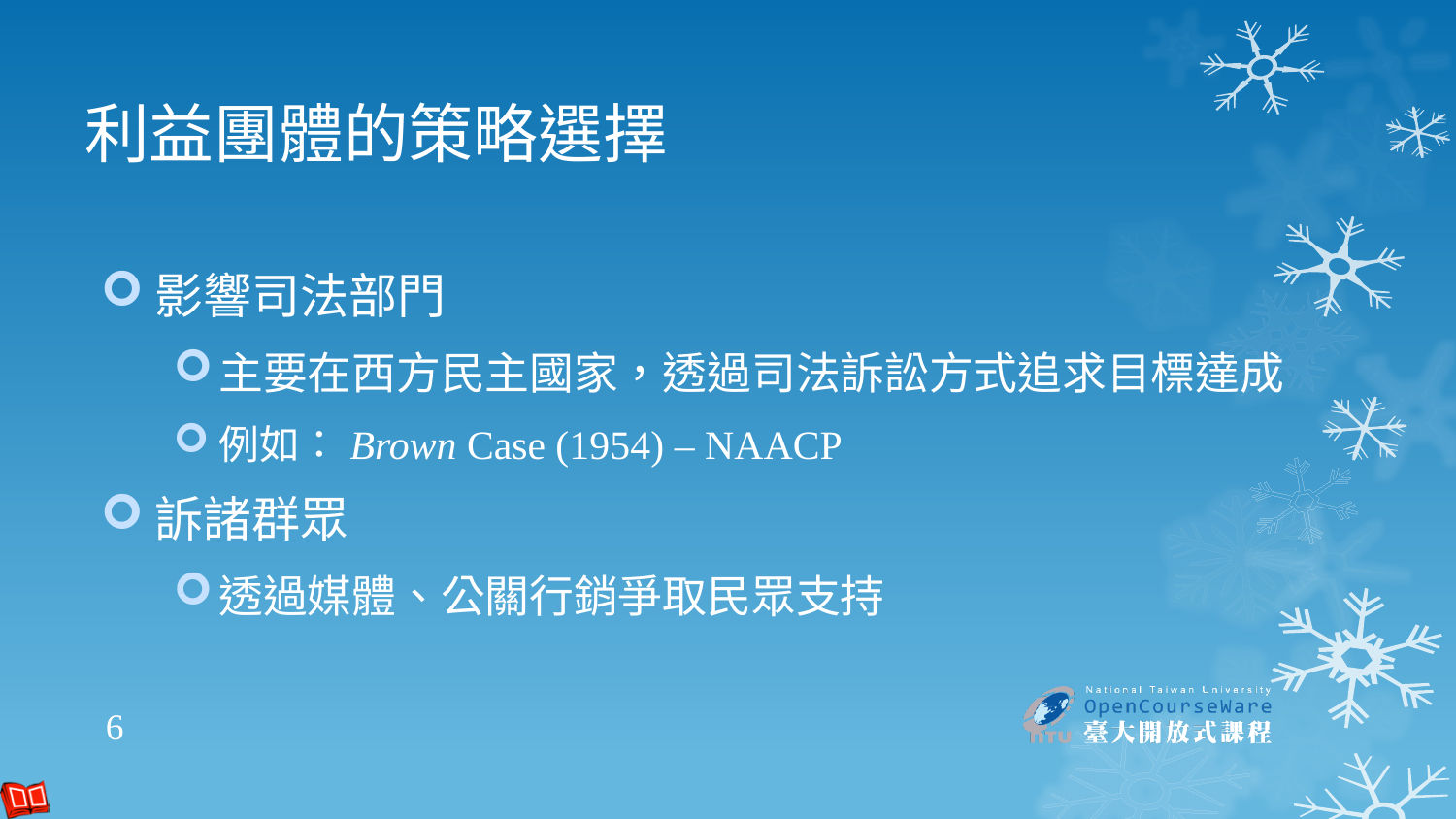

# 利益團體的策略選擇
影響司法部門
主要在西方民主國家，透過司法訴訟方式追求目標達成
例如：Brown Case (1954) – NAACP
訴諸群眾
透過媒體、公關行銷爭取民眾支持
6